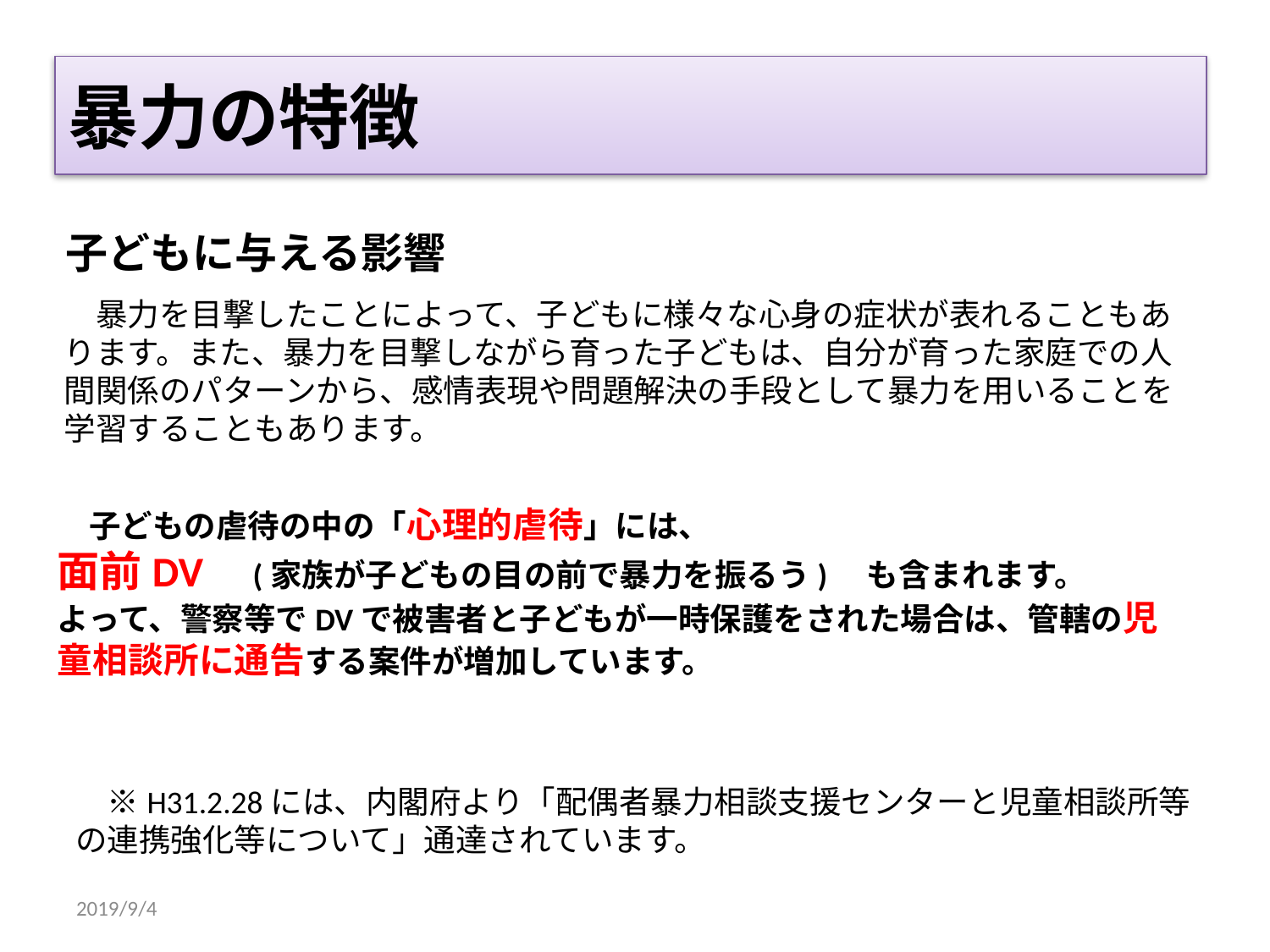

# 暴力の特徴
子どもに与える影響
　暴力を目撃したことによって、子どもに様々な心身の症状が表れることもあります。また、暴力を目撃しながら育った子どもは、自分が育った家庭での人間関係のパターンから、感情表現や問題解決の手段として暴力を用いることを学習することもあります。
　子どもの虐待の中の「心理的虐待」には、
面前DV　(家族が子どもの目の前で暴力を振るう)　も含まれます。
よって、警察等でDVで被害者と子どもが一時保護をされた場合は、管轄の児童相談所に通告する案件が増加しています。

　※H31.2.28には、内閣府より「配偶者暴力相談支援センターと児童相談所等の連携強化等について」通達されています。
2019/9/4